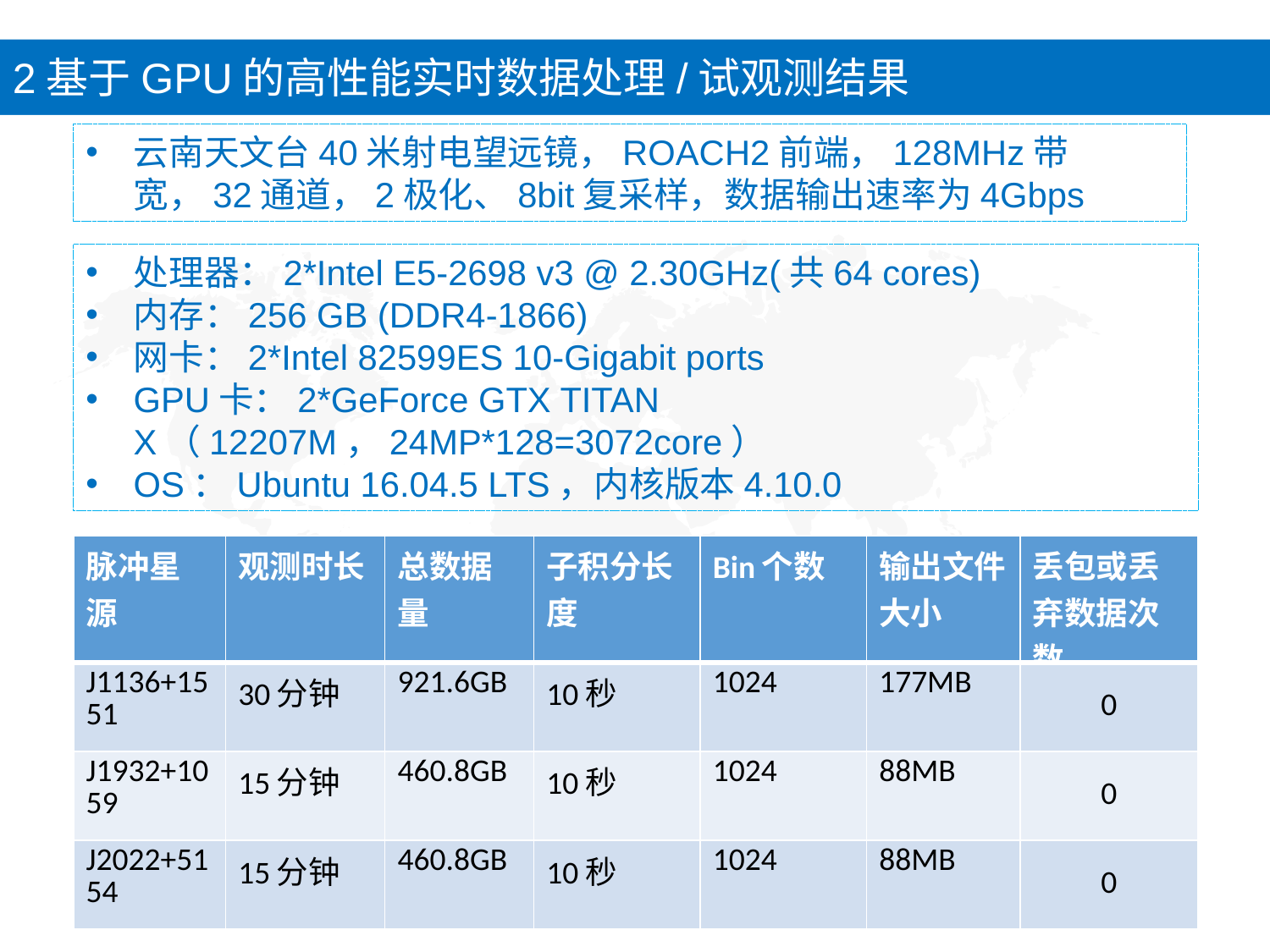

2基于GPU的高性能实时数据处理/试观测结果

云南天文台40米射电望远镜，ROACH2前端，128MHz带宽，32通道，2极化、8bit复采样，数据输出速率为4Gbps
处理器：2*Intel E5-2698 v3 @ 2.30GHz(共64 cores)
内存：256 GB (DDR4-1866)
网卡：2*Intel 82599ES 10-Gigabit ports
GPU卡：2*GeForce GTX TITAN X（12207M，24MP*128=3072core）
OS：Ubuntu 16.04.5 LTS，内核版本4.10.0
| 脉冲星源 | 观测时长 | 总数据量 | 子积分长度 | Bin个数 | 输出文件大小 | 丢包或丢弃数据次数 |
| --- | --- | --- | --- | --- | --- | --- |
| J1136+1551 | 30分钟 | 921.6GB | 10秒 | 1024 | 177MB | 0 |
| J1932+1059 | 15分钟 | 460.8GB | 10秒 | 1024 | 88MB | 0 |
| J2022+5154 | 15分钟 | 460.8GB | 10秒 | 1024 | 88MB | 0 |